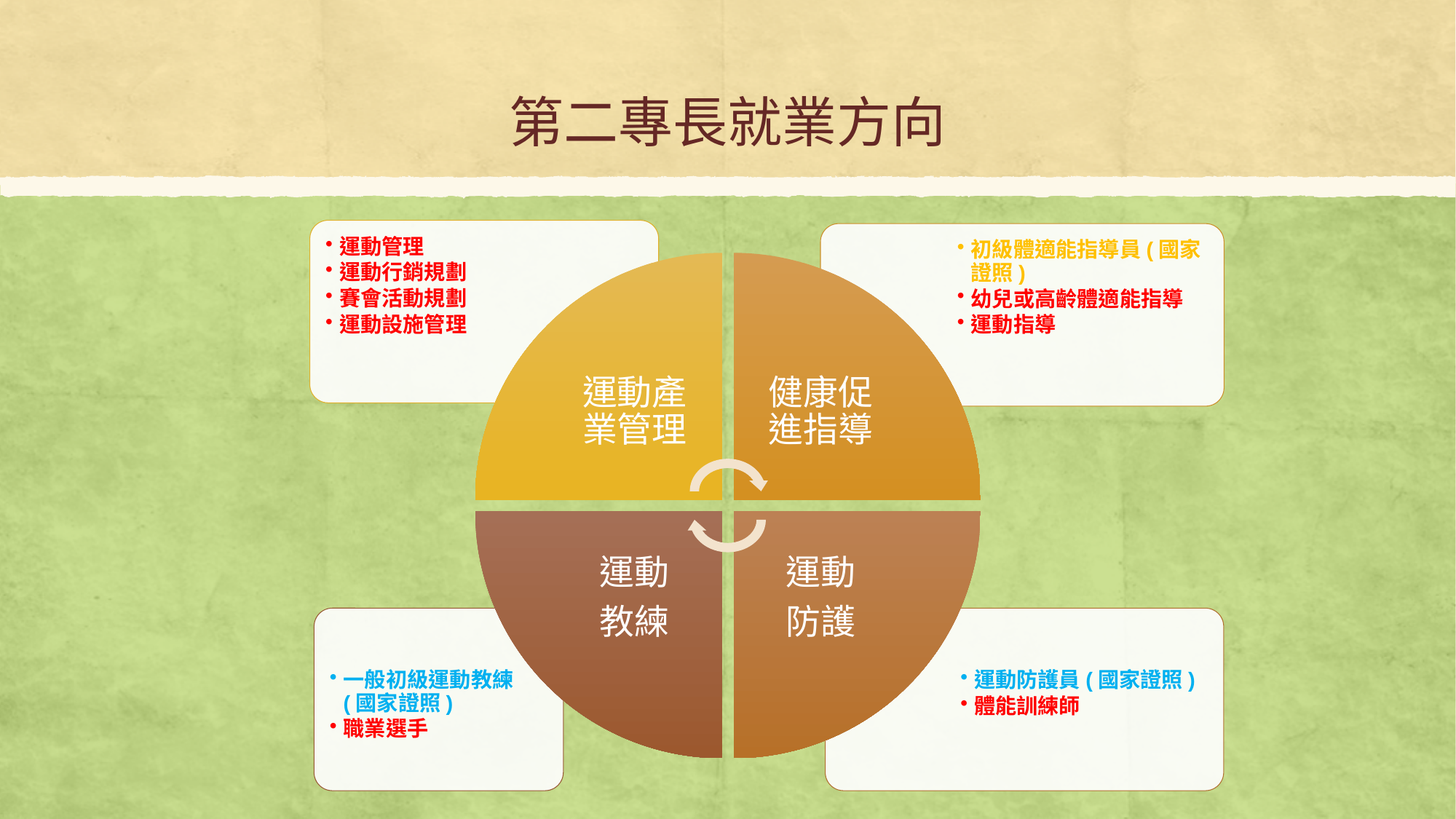

# 第二專長就業方向
運動防護員(國家證照)
體能訓練師
一般初級運動教練(國家證照)
職業選手
初級體適能指導員(國家證照)
幼兒或高齡體適能指導
運動指導
運動管理
運動行銷規劃
賽會活動規劃
運動設施管理
運動產業管理
健康促進指導
運動
防護
運動
教練